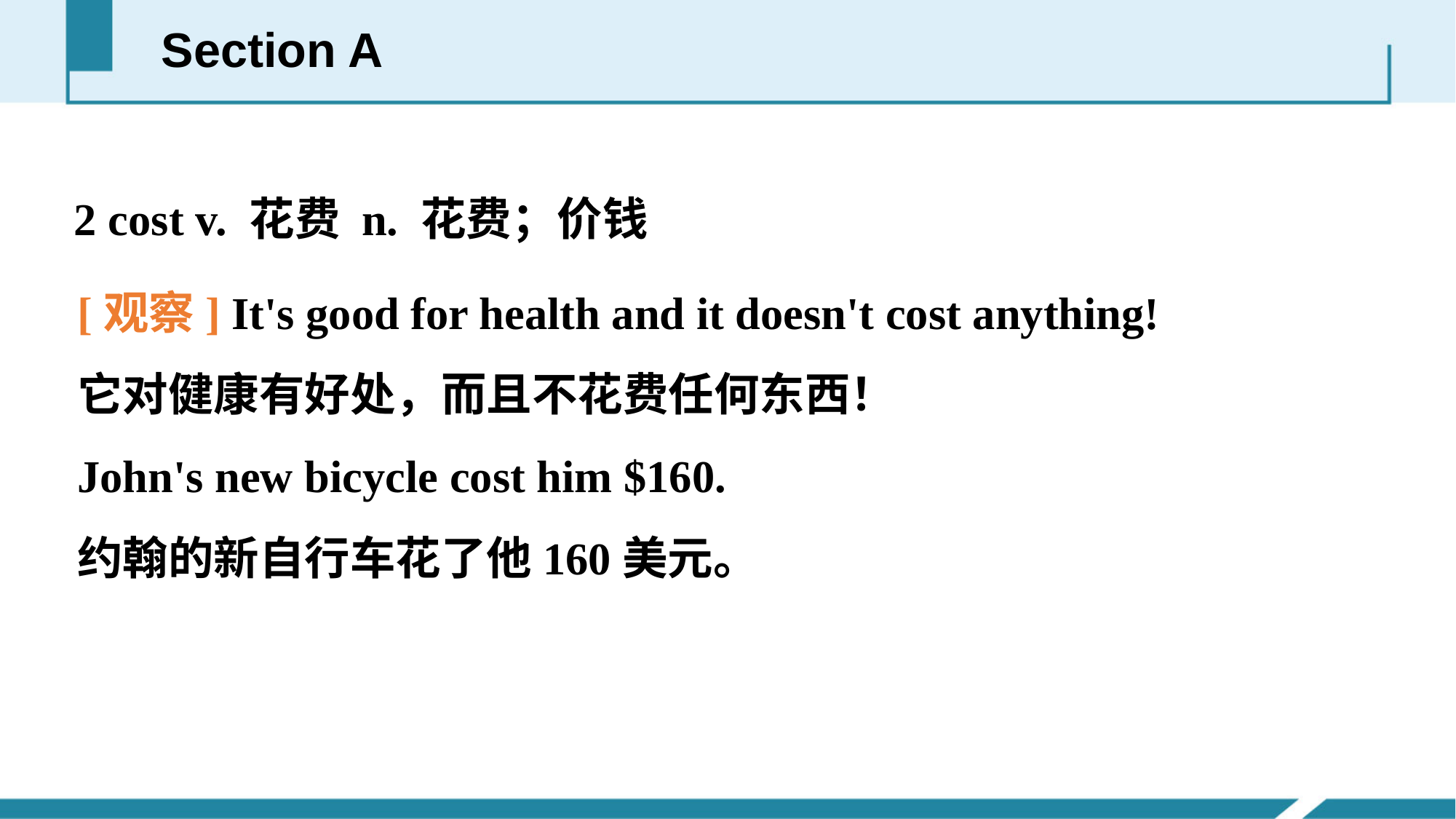

Section A
2 cost v. 花费 n. 花费；价钱
[观察] It's good for health and it doesn't cost anything!
它对健康有好处，而且不花费任何东西！
John's new bicycle cost him $160.
约翰的新自行车花了他160美元。